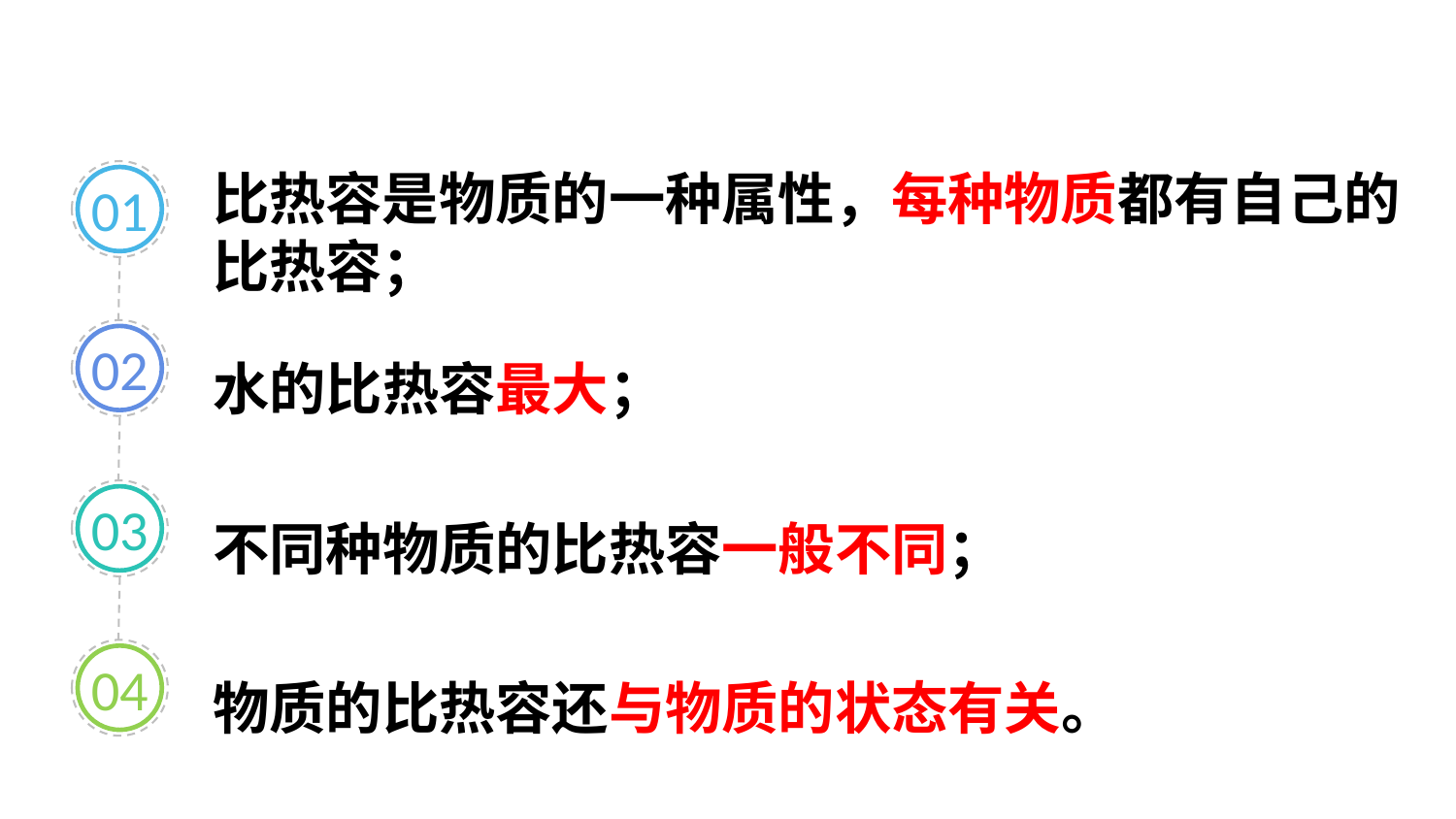

比热容是物质的一种属性，每种物质都有自己的比热容；

01

02
水的比热容最大；

03
不同种物质的比热容一般不同；

04
物质的比热容还与物质的状态有关。